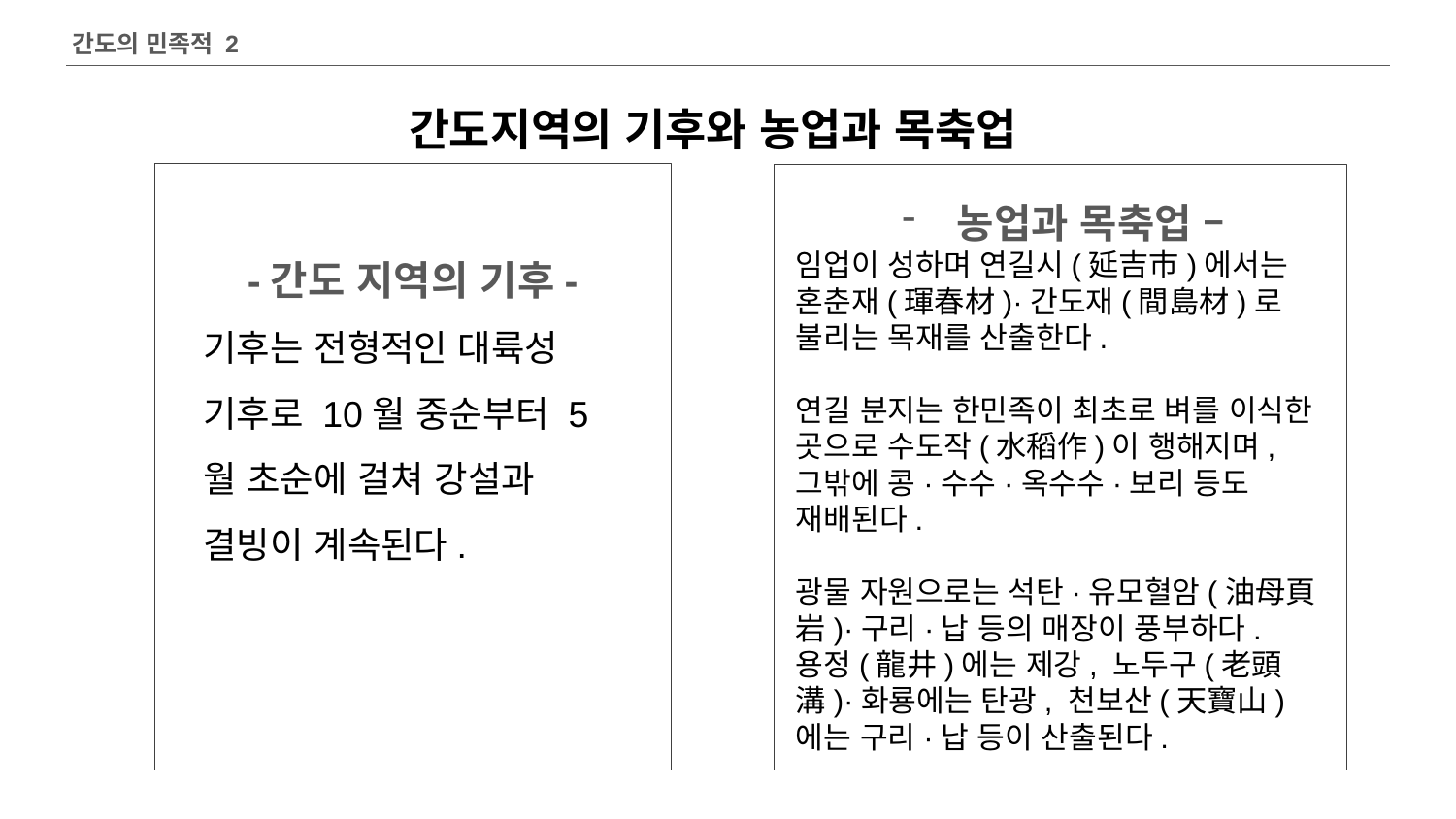

간도의 민족적 2
간도지역의 기후와 농업과 목축업

농업과 목축업 –
임업이 성하며 연길시(延吉市)에서는 혼춘재(琿春材)·간도재(間島材)로 불리는 목재를 산출한다.

연길 분지는 한민족이 최초로 벼를 이식한 곳으로 수도작(水稻作)이 행해지며, 그밖에 콩·수수·옥수수·보리 등도 재배된다.

광물 자원으로는 석탄·유모혈암(油母頁岩)·구리·납 등의 매장이 풍부하다. 용정(龍井)에는 제강, 노두구(老頭溝)·화룡에는 탄광, 천보산(天寶山)에는 구리·납 등이 산출된다.

-간도 지역의 기후-
기후는 전형적인 대륙성 기후로 10월 중순부터 5월 초순에 걸쳐 강설과 결빙이 계속된다.